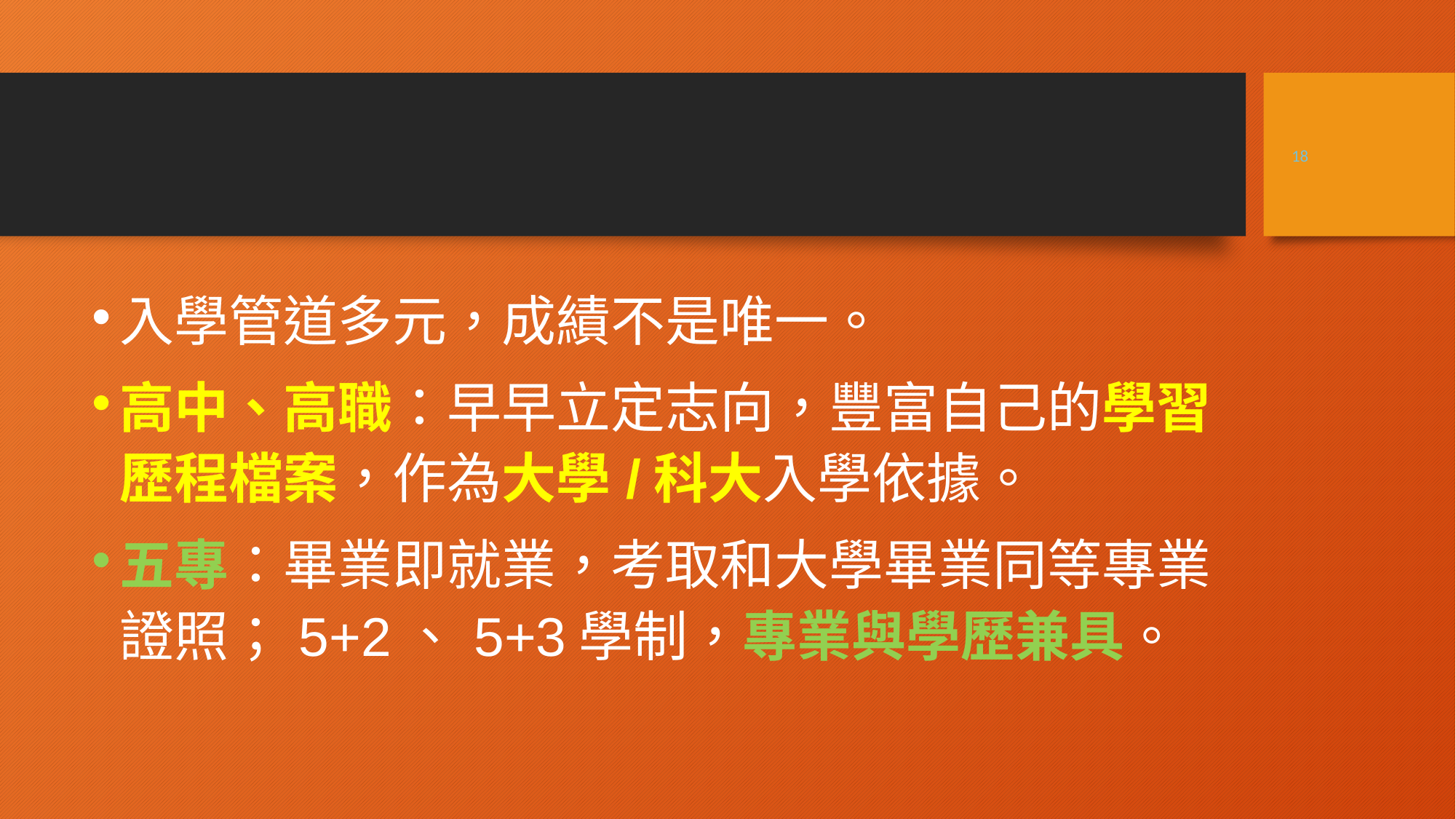

18
#
入學管道多元，成績不是唯一。
高中、高職：早早立定志向，豐富自己的學習歷程檔案，作為大學/科大入學依據。
五專：畢業即就業，考取和大學畢業同等專業證照；5+2、5+3學制，專業與學歷兼具。